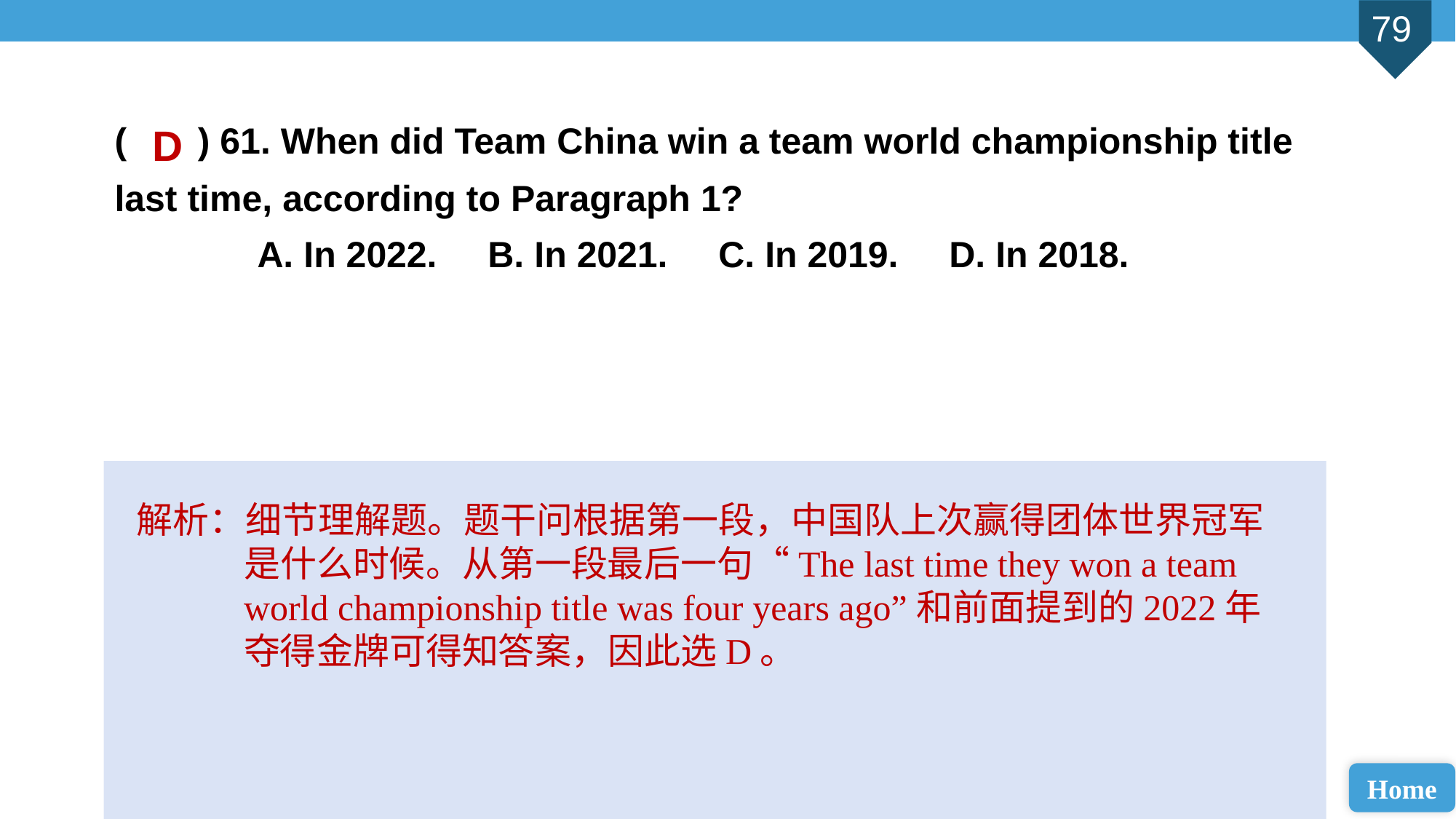

(       ) 61. When did Team China win a team world championship title 	       last time, according to Paragraph 1?
              A. In 2022.     B. In 2021.     C. In 2019.     D. In 2018.
D

解析：细节理解题。题干问根据第一段，中国队上次赢得团体世界冠军是什么时候。从第一段最后一句“The last time they won a team world championship title was four years ago”和前面提到的2022年夺得金牌可得知答案，因此选D。